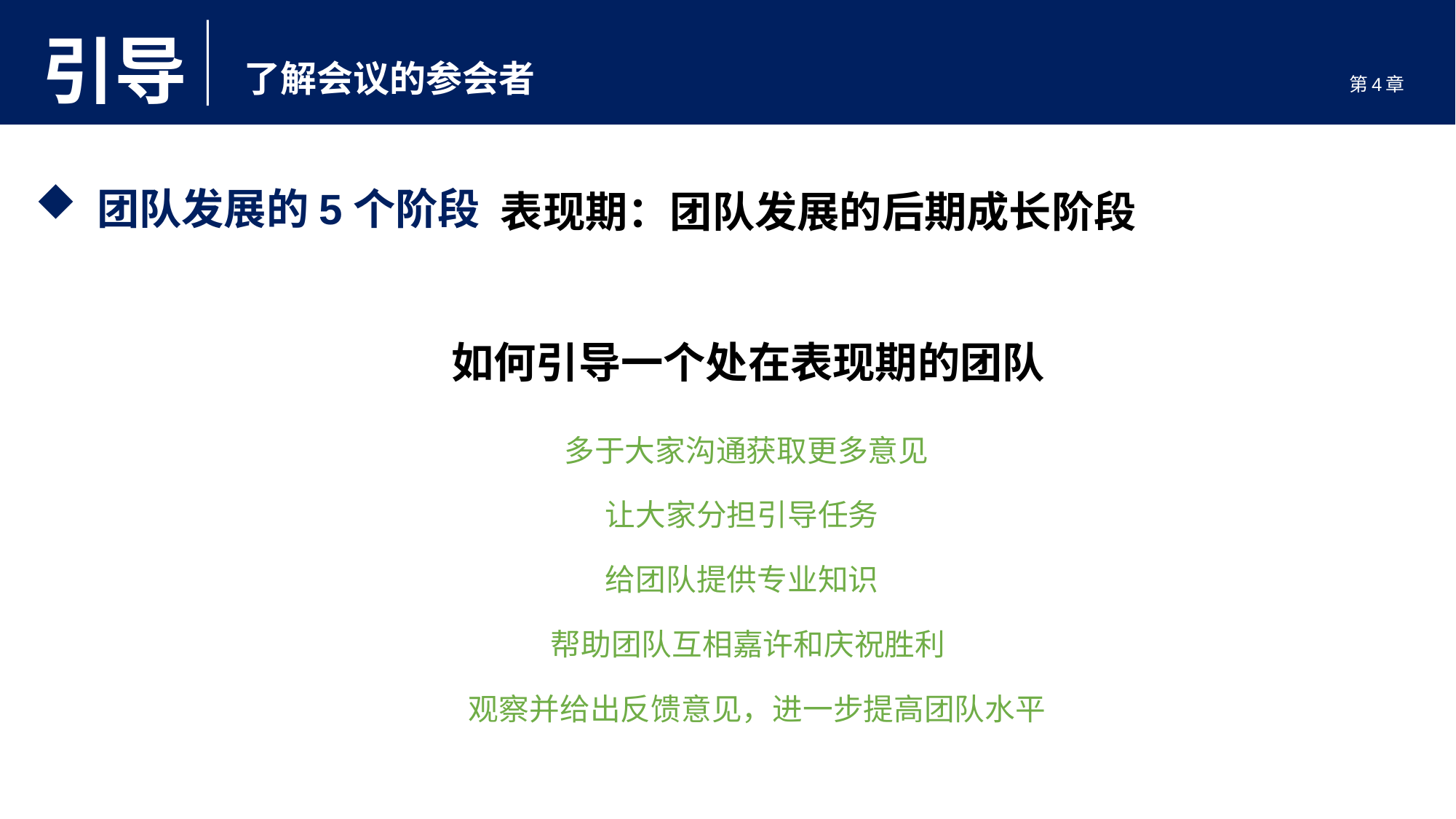

引导

了解会议的参会者
第4章
 团队发展的5个阶段
表现期：团队发展的后期成长阶段
如何引导一个处在表现期的团队
多于大家沟通获取更多意见
让大家分担引导任务
给团队提供专业知识
帮助团队互相嘉许和庆祝胜利
观察并给出反馈意见，进一步提高团队水平